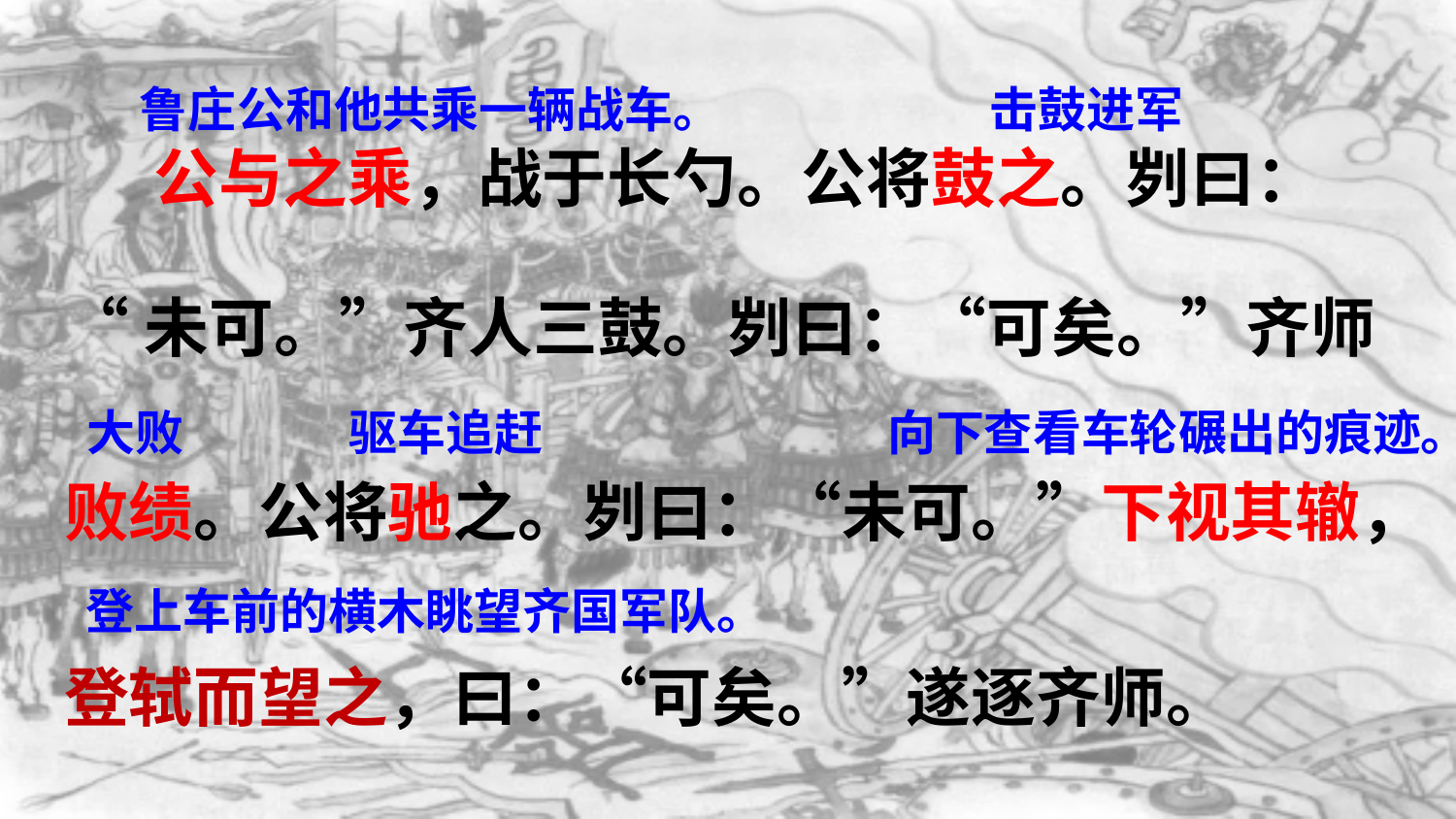

击鼓进军
鲁庄公和他共乘一辆战车。
     公与之乘，战于长勺。公将鼓之。刿曰：

“未可。”齐人三鼓。刿曰：“可矣。”齐师

败绩。公将驰之。刿曰：“未可。”下视其辙，

登轼而望之，曰：“可矣。”遂逐齐师。
向下查看车轮碾出的痕迹。
驱车追赶
大败
登上车前的横木眺望齐国军队。